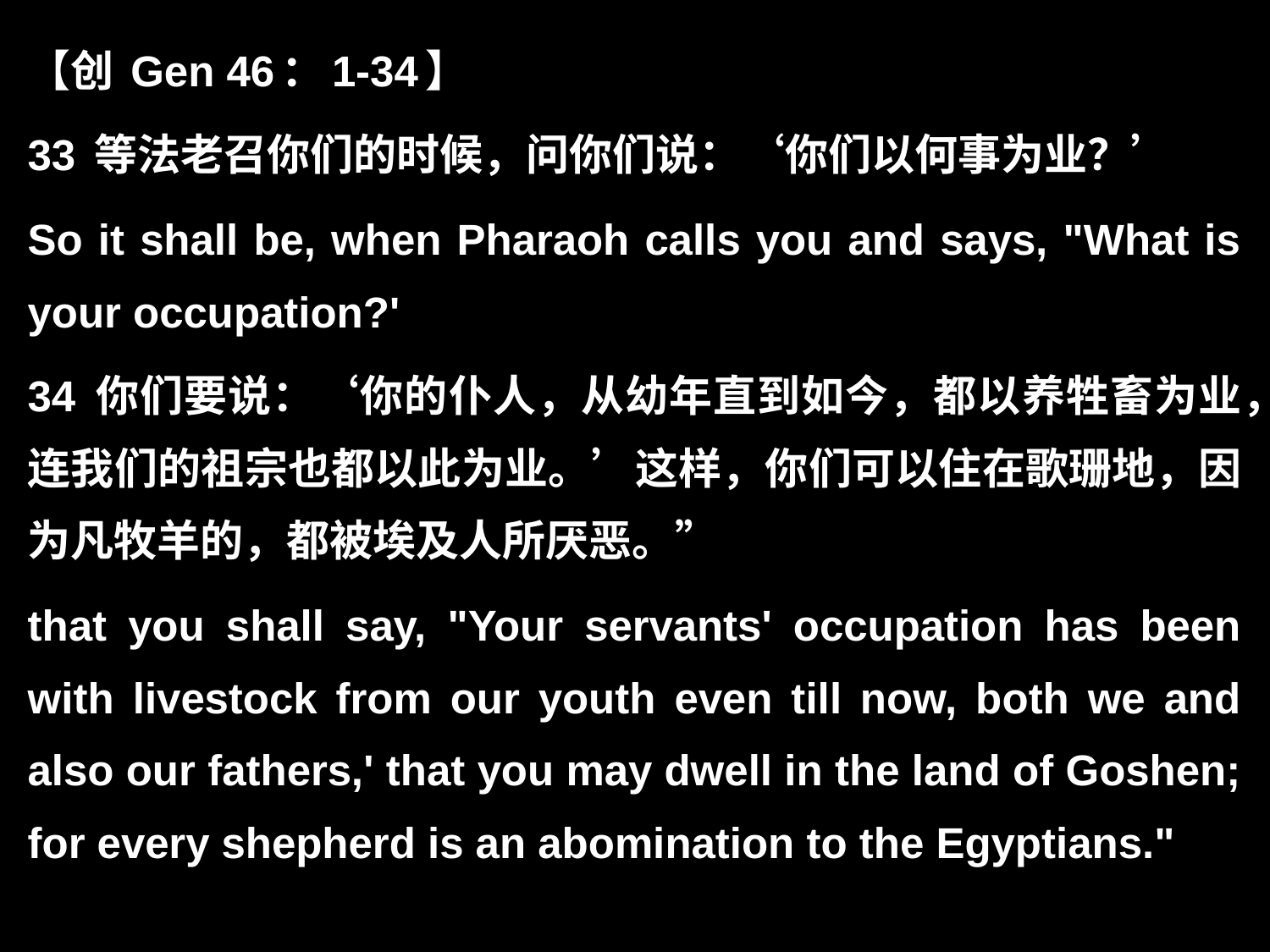

【创 Gen 46：1-34】
33 等法老召你们的时候，问你们说：‘你们以何事为业？’
So it shall be, when Pharaoh calls you and says, "What is your occupation?'
34 你们要说：‘你的仆人，从幼年直到如今，都以养牲畜为业，连我们的祖宗也都以此为业。’这样，你们可以住在歌珊地，因为凡牧羊的，都被埃及人所厌恶。”
that you shall say, "Your servants' occupation has been with livestock from our youth even till now, both we and also our fathers,' that you may dwell in the land of Goshen; for every shepherd is an abomination to the Egyptians."